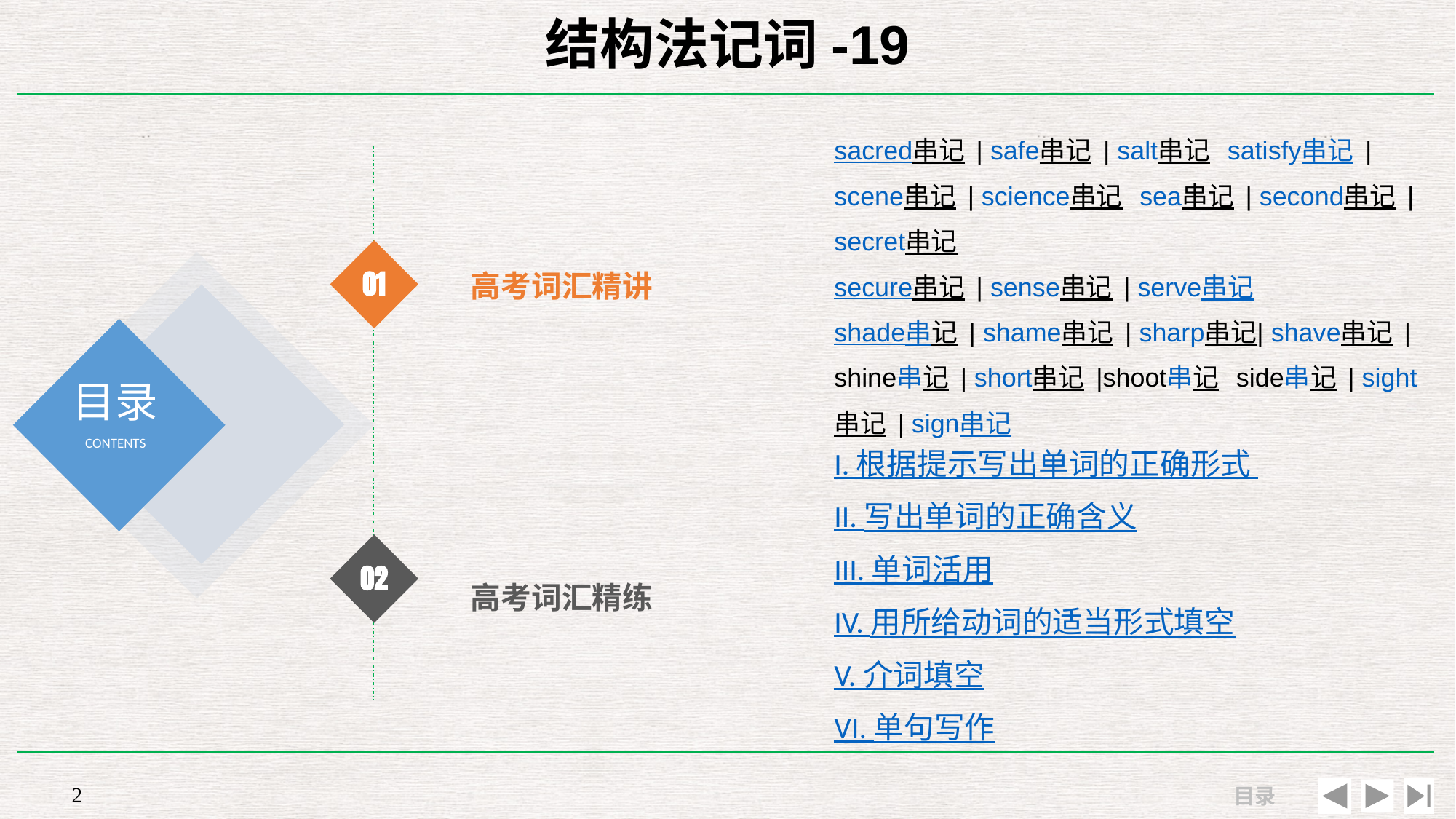

# 结构法记词-19
高考词汇精讲
sacred串记 | safe串记 | salt串记  satisfy串记 | scene串记 | science串记  sea串记 | second串记 | secret串记
secure串记 | sense串记 | serve串记
shade串记 | shame串记 | sharp串记| shave串记 | shine串记 | short串记 |shoot串记  side串记 | sight串记 | sign串记
01

I. 根据提示写出单词的正确形式
II. 写出单词的正确含义
III. 单词活用
IV. 用所给动词的适当形式填空
V. 介词填空
VI. 单句写作
高考词汇精练
02